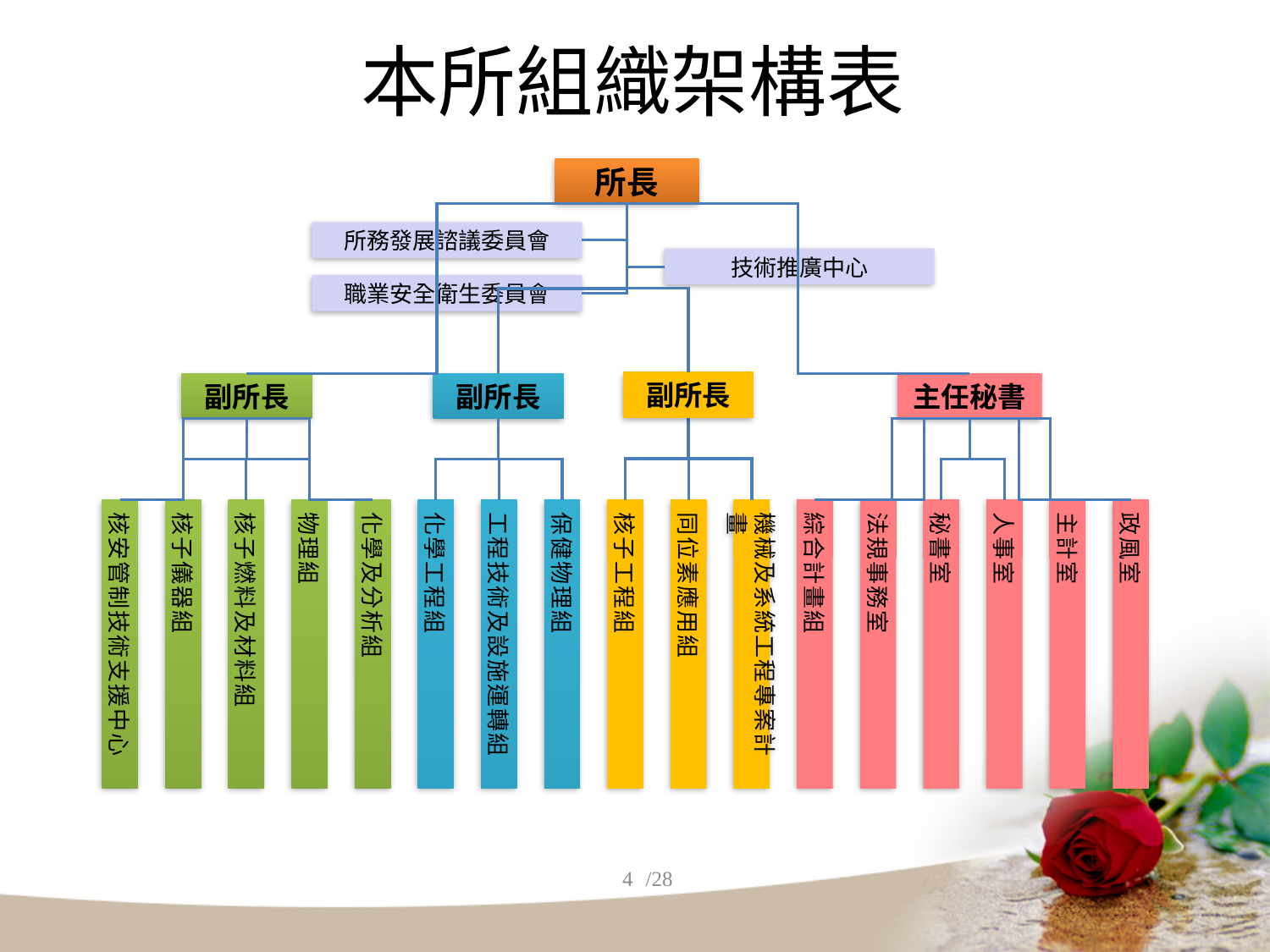

# 本所組織架構表
所長
所務發展諮議委員會
技術推廣中心
職業安全衛生委員會
副所長
副所長
副所長
主任秘書
核安管制技術支援中心
核子儀器組
核子燃料及材料組
物理組
化學及分析組
化學工程組
工程技術及設施運轉組
保健物理組
核子工程組
同位素應用組
機械及系統工程專案計畫
綜合計畫組
法規事務室
秘書室
人事室
主計室
政風室
4
/28